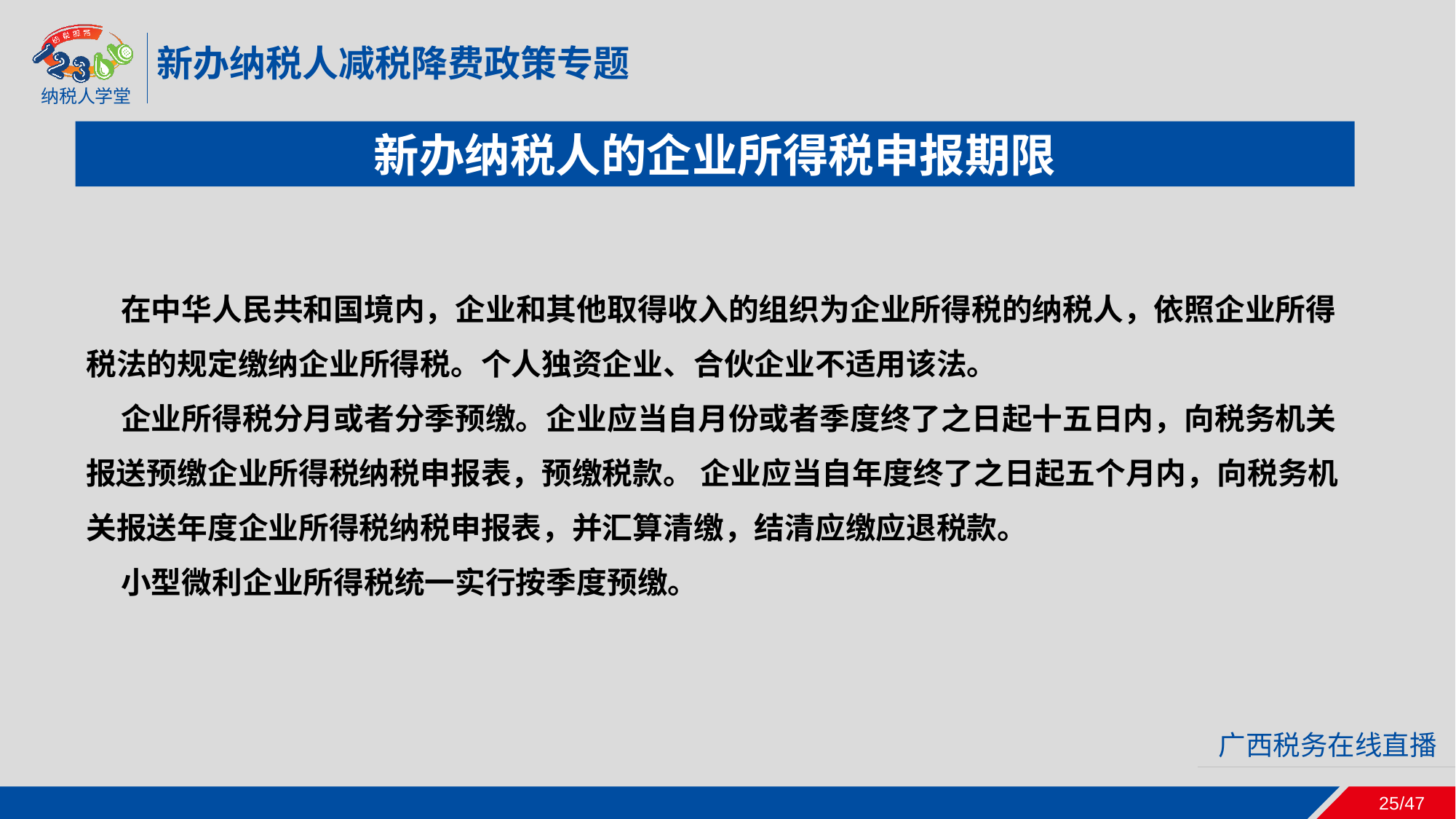

新办纳税人减税降费政策专题
新办纳税人的企业所得税申报期限
    在中华人民共和国境内，企业和其他取得收入的组织为企业所得税的纳税人，依照企业所得税法的规定缴纳企业所得税。个人独资企业、合伙企业不适用该法。
    企业所得税分月或者分季预缴。企业应当自月份或者季度终了之日起十五日内，向税务机关报送预缴企业所得税纳税申报表，预缴税款。 企业应当自年度终了之日起五个月内，向税务机关报送年度企业所得税纳税申报表，并汇算清缴，结清应缴应退税款。
    小型微利企业所得税统一实行按季度预缴。